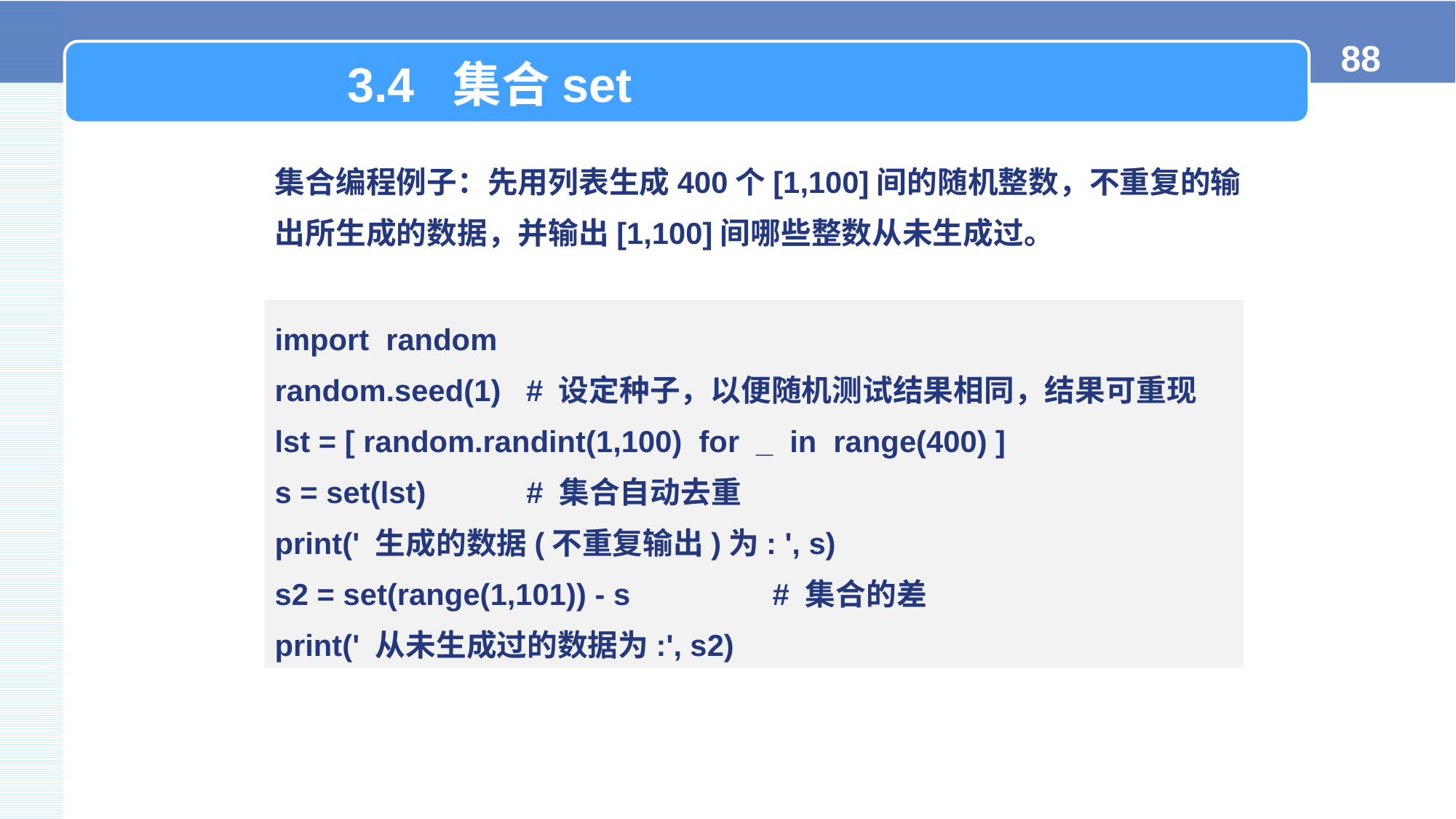

3.4  集合set
集合编程例子：先用列表生成400个[1,100]间的随机整数，不重复的输出所生成的数据，并输出[1,100]间哪些整数从未生成过。

import  random
random.seed(1)   # 设定种子，以便随机测试结果相同，结果可重现
lst = [ random.randint(1,100)  for  _  in  range(400) ]
s = set(lst)            # 集合自动去重
print(' 生成的数据(不重复输出)为: ', s)
s2 = set(range(1,101)) - s                 # 集合的差
print(' 从未生成过的数据为:', s2)